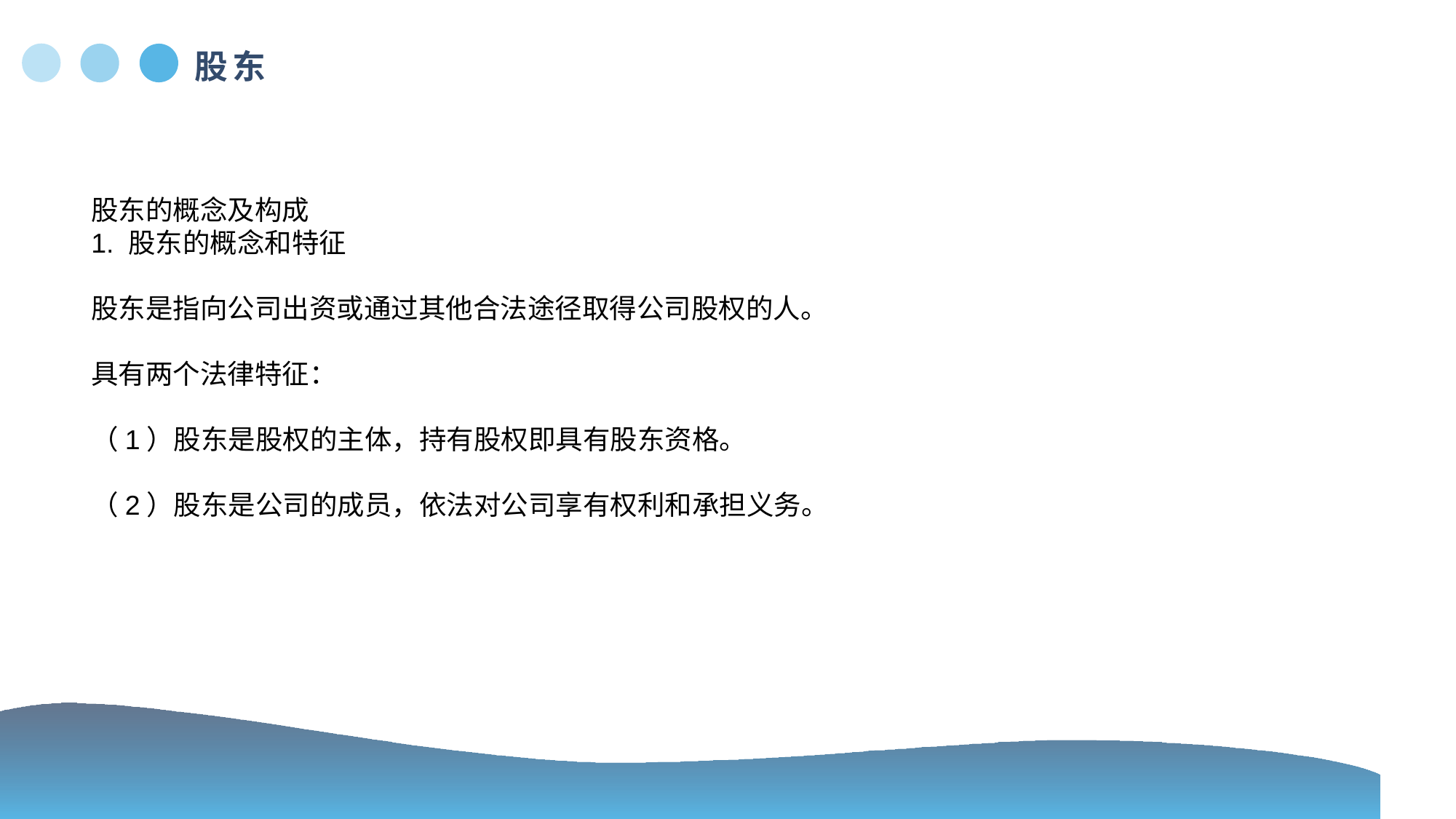

股东
股东的概念及构成
1. 股东的概念和特征

股东是指向公司出资或通过其他合法途径取得公司股权的人。

具有两个法律特征：

（1）股东是股权的主体，持有股权即具有股东资格。

（2）股东是公司的成员，依法对公司享有权利和承担义务。